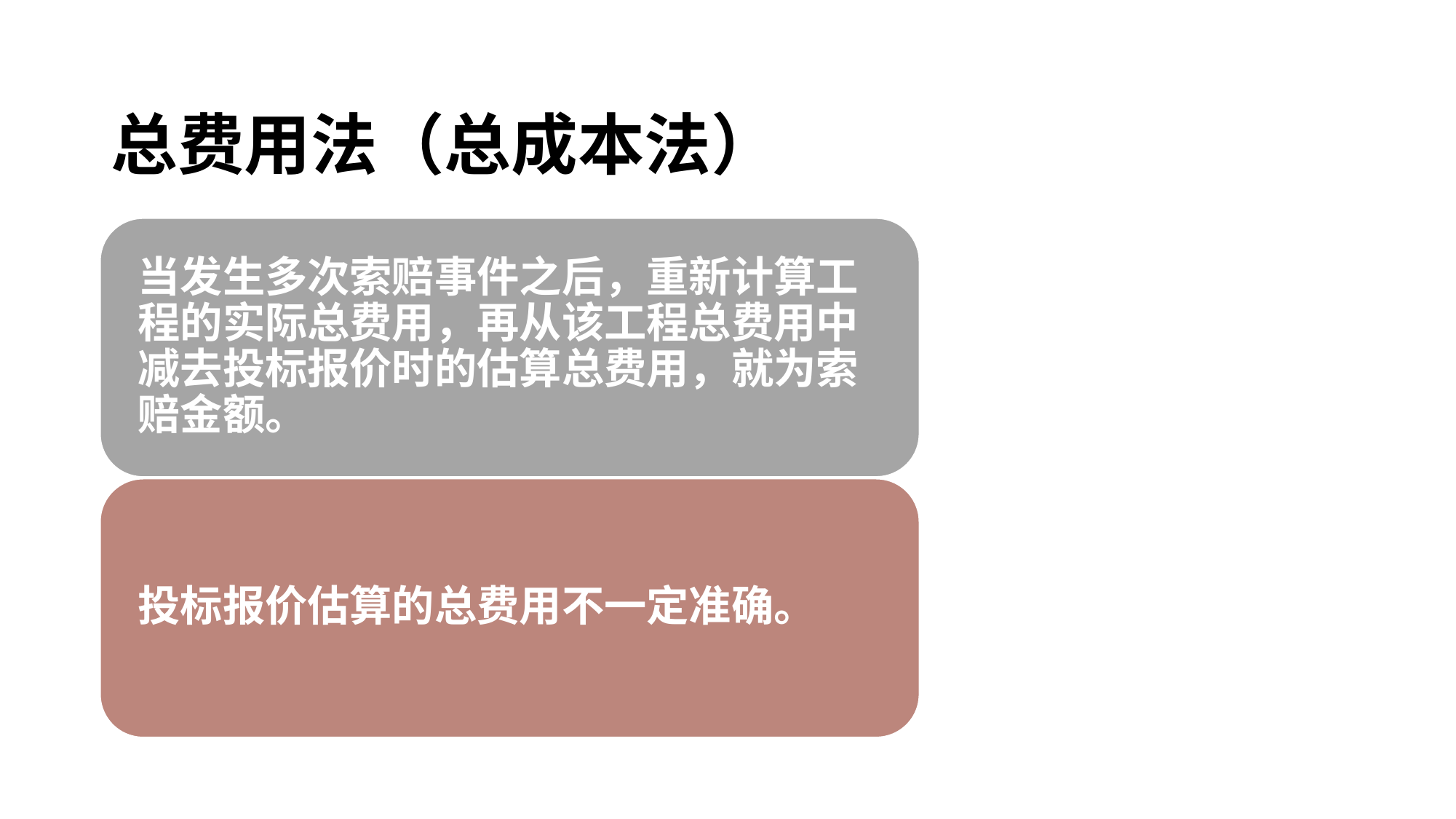

# 总费用法（总成本法）
当发生多次索赔事件之后，重新计算工程的实际总费用，再从该工程总费用中减去投标报价时的估算总费用，就为索赔金额。
投标报价估算的总费用不一定准确。